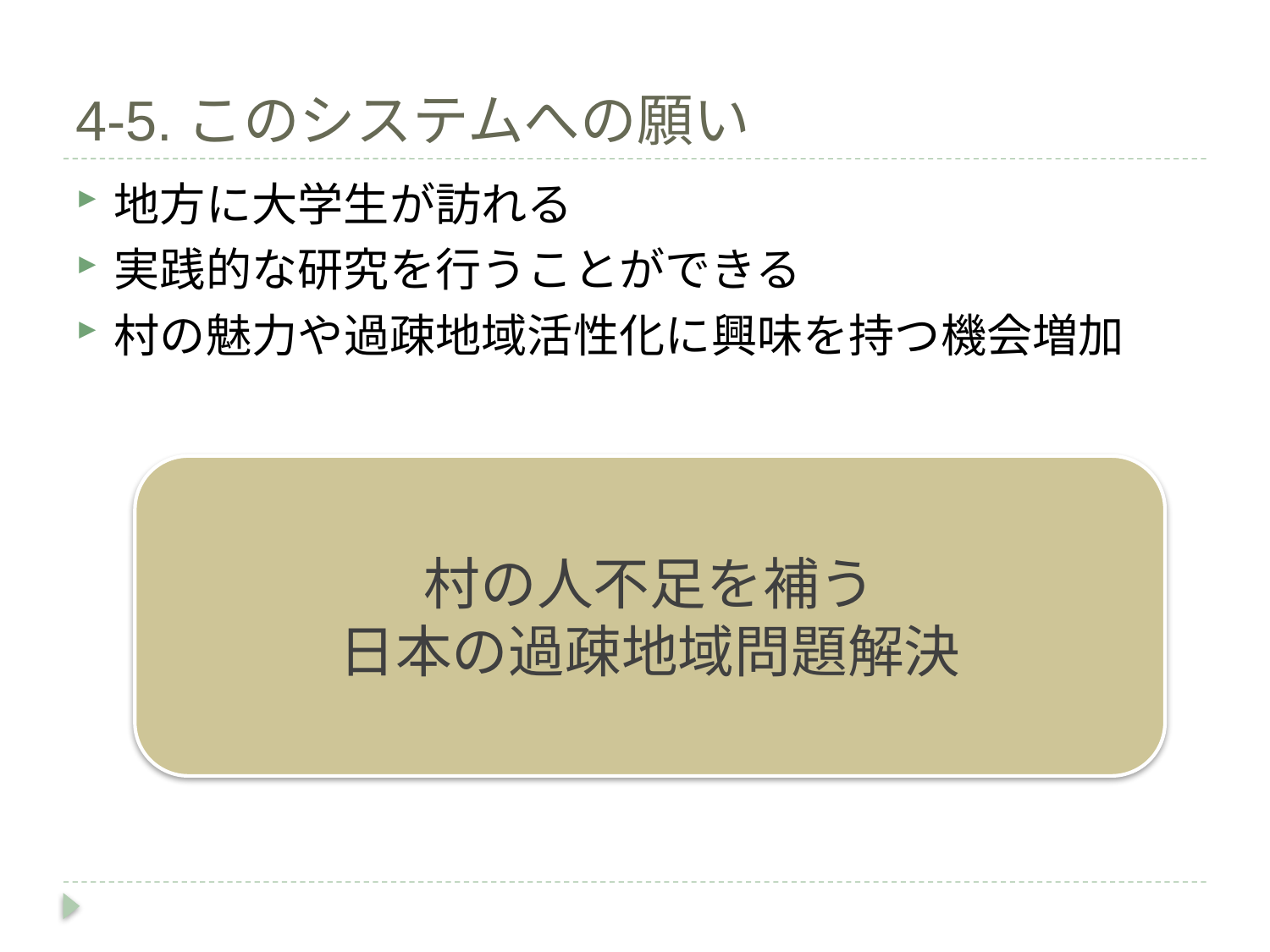

# 4-5.このシステムへの願い
地方に大学生が訪れる
実践的な研究を行うことができる
村の魅力や過疎地域活性化に興味を持つ機会増加
村の人不足を補う
日本の過疎地域問題解決